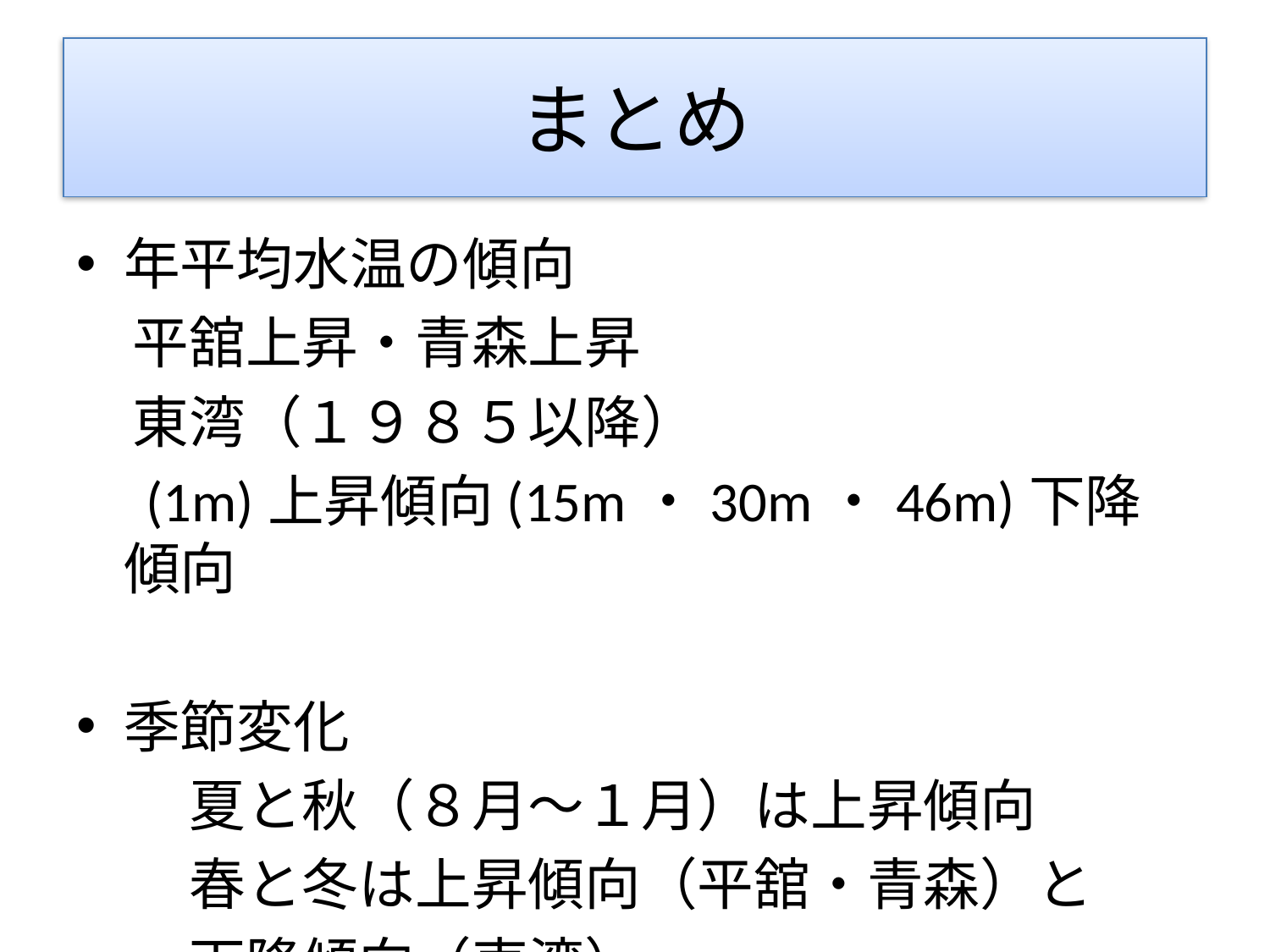

# まとめ
年平均水温の傾向
　平舘上昇・青森上昇
　東湾（１９８５以降）
　(1m)上昇傾向(15m・30m・46m)下降傾向

季節変化
　　夏と秋（８月～１月）は上昇傾向
　　春と冬は上昇傾向（平舘・青森）と
　　下降傾向（東湾）